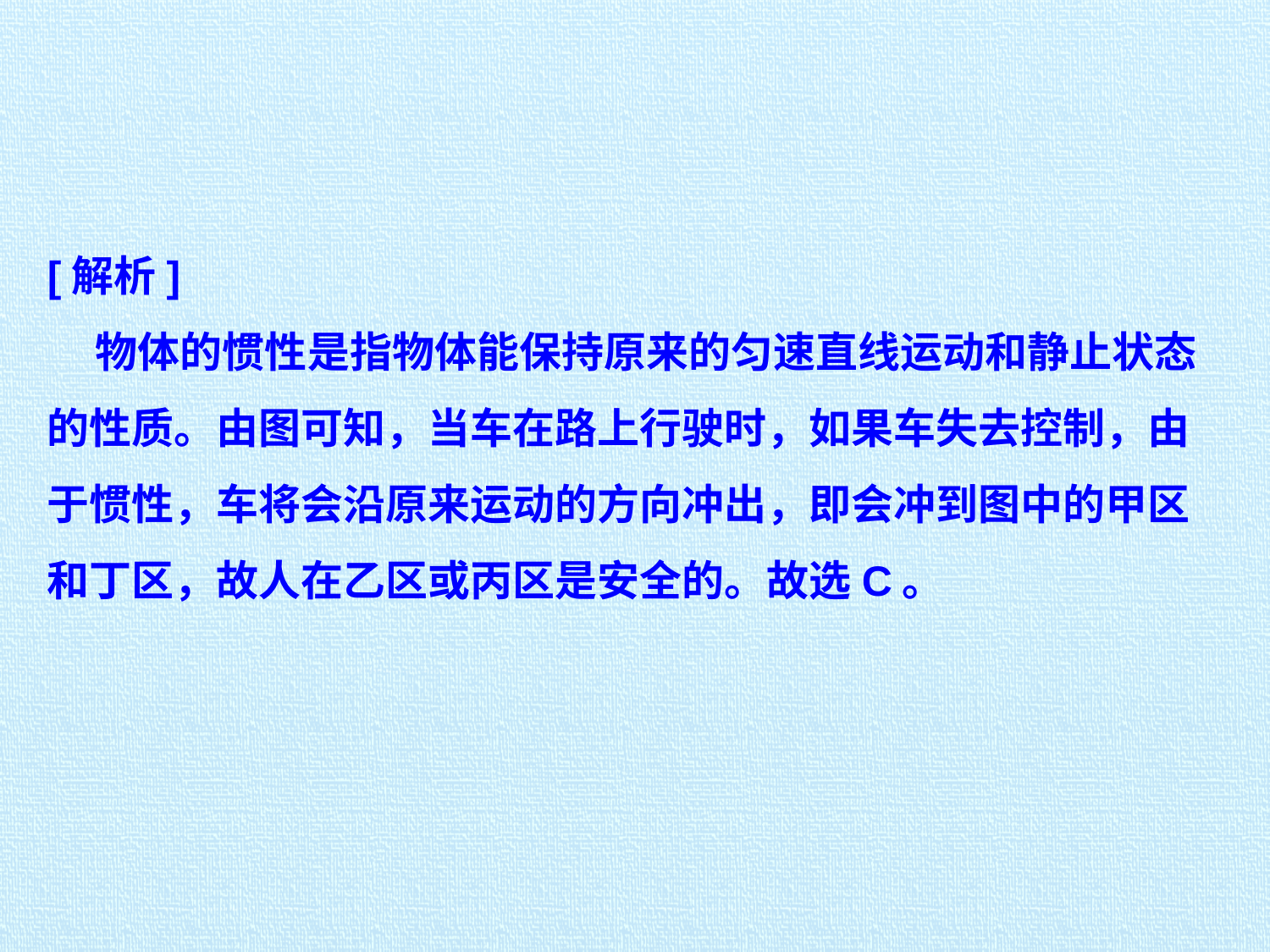

[解析]
    物体的惯性是指物体能保持原来的匀速直线运动和静止状态的性质。由图可知，当车在路上行驶时，如果车失去控制，由于惯性，车将会沿原来运动的方向冲出，即会冲到图中的甲区和丁区，故人在乙区或丙区是安全的。故选C。